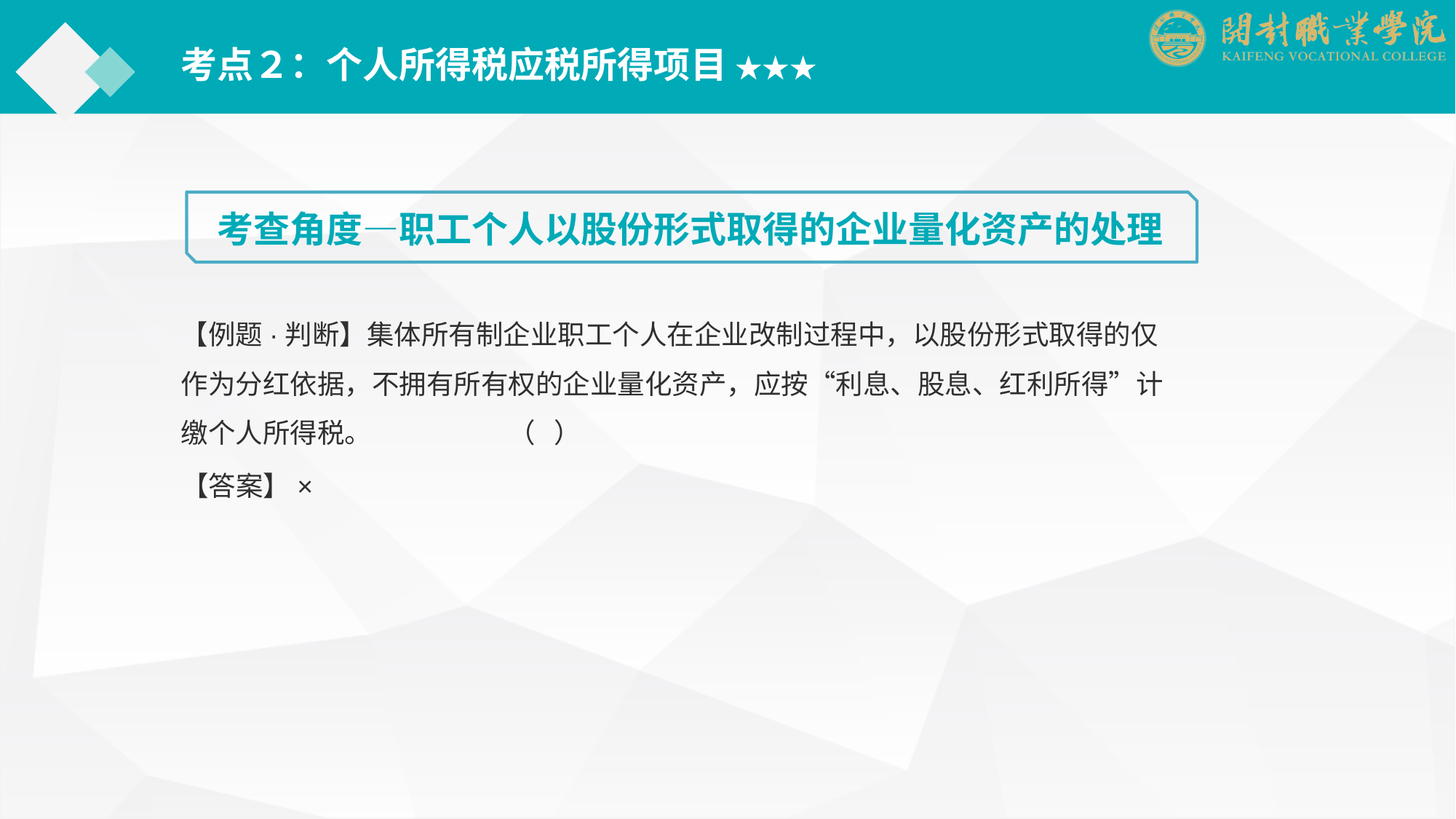

考点２：个人所得税应税所得项目 ★★★

考查角度—职工个人以股份形式取得的企业量化资产的处理
【例题·判断】集体所有制企业职工个人在企业改制过程中，以股份形式取得的仅作为分红依据，不拥有所有权的企业量化资产，应按“利息、股息、红利所得”计缴个人所得税。		（   ）
【答案】×